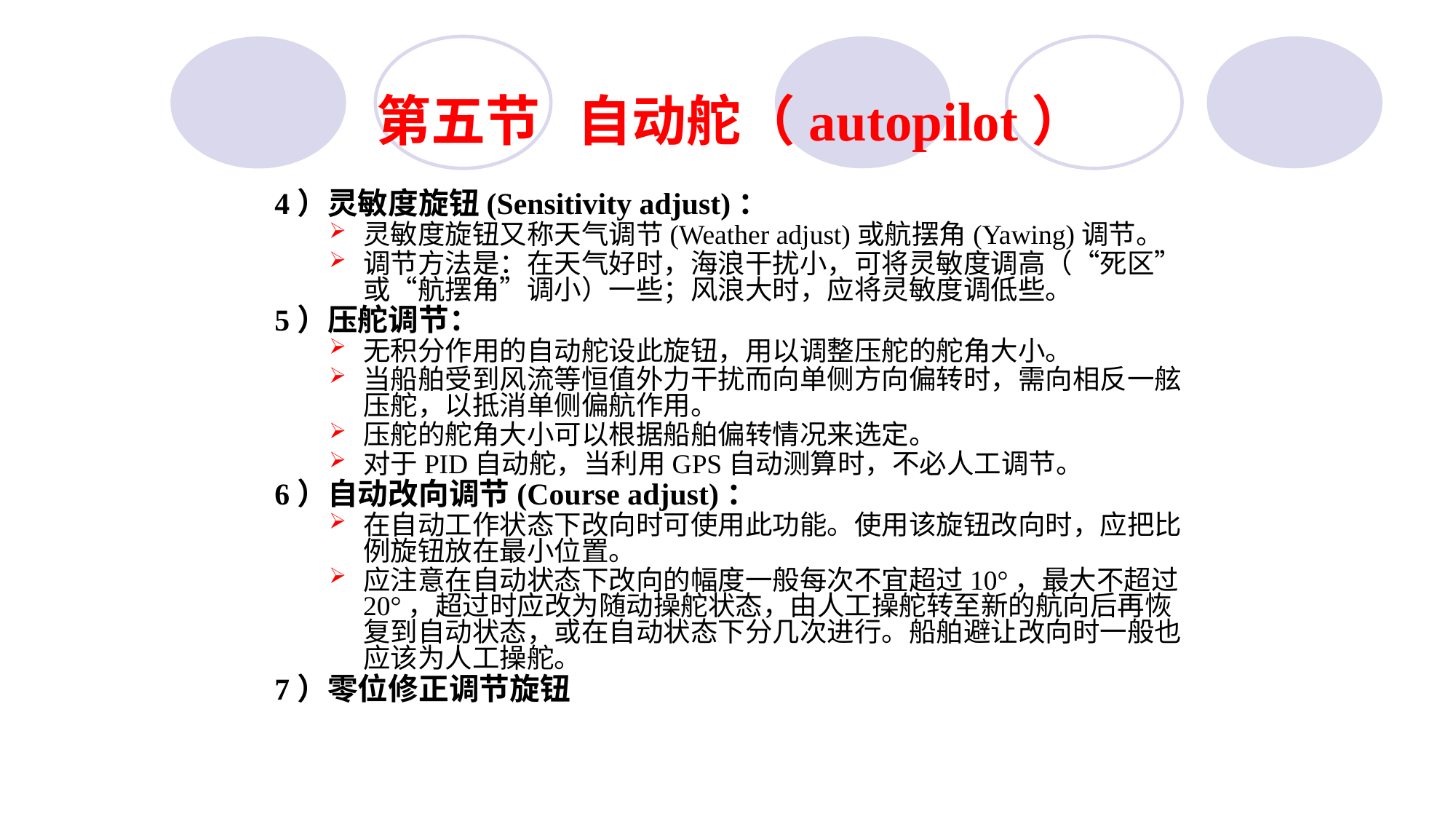

# 第五节   自动舵（autopilot）
4）灵敏度旋钮(Sensitivity adjust)：
灵敏度旋钮又称天气调节(Weather adjust)或航摆角(Yawing)调节。
调节方法是：在天气好时，海浪干扰小，可将灵敏度调高（“死区”或“航摆角”调小）一些；风浪大时，应将灵敏度调低些。
5）压舵调节：
无积分作用的自动舵设此旋钮，用以调整压舵的舵角大小。
当船舶受到风流等恒值外力干扰而向单侧方向偏转时，需向相反一舷压舵，以抵消单侧偏航作用。
压舵的舵角大小可以根据船舶偏转情况来选定。
对于PID自动舵，当利用GPS自动测算时，不必人工调节。
6）自动改向调节(Course adjust)：
在自动工作状态下改向时可使用此功能。使用该旋钮改向时，应把比例旋钮放在最小位置。
应注意在自动状态下改向的幅度一般每次不宜超过10°，最大不超过20°，超过时应改为随动操舵状态，由人工操舵转至新的航向后再恢复到自动状态，或在自动状态下分几次进行。船舶避让改向时一般也应该为人工操舵。
7）零位修正调节旋钮